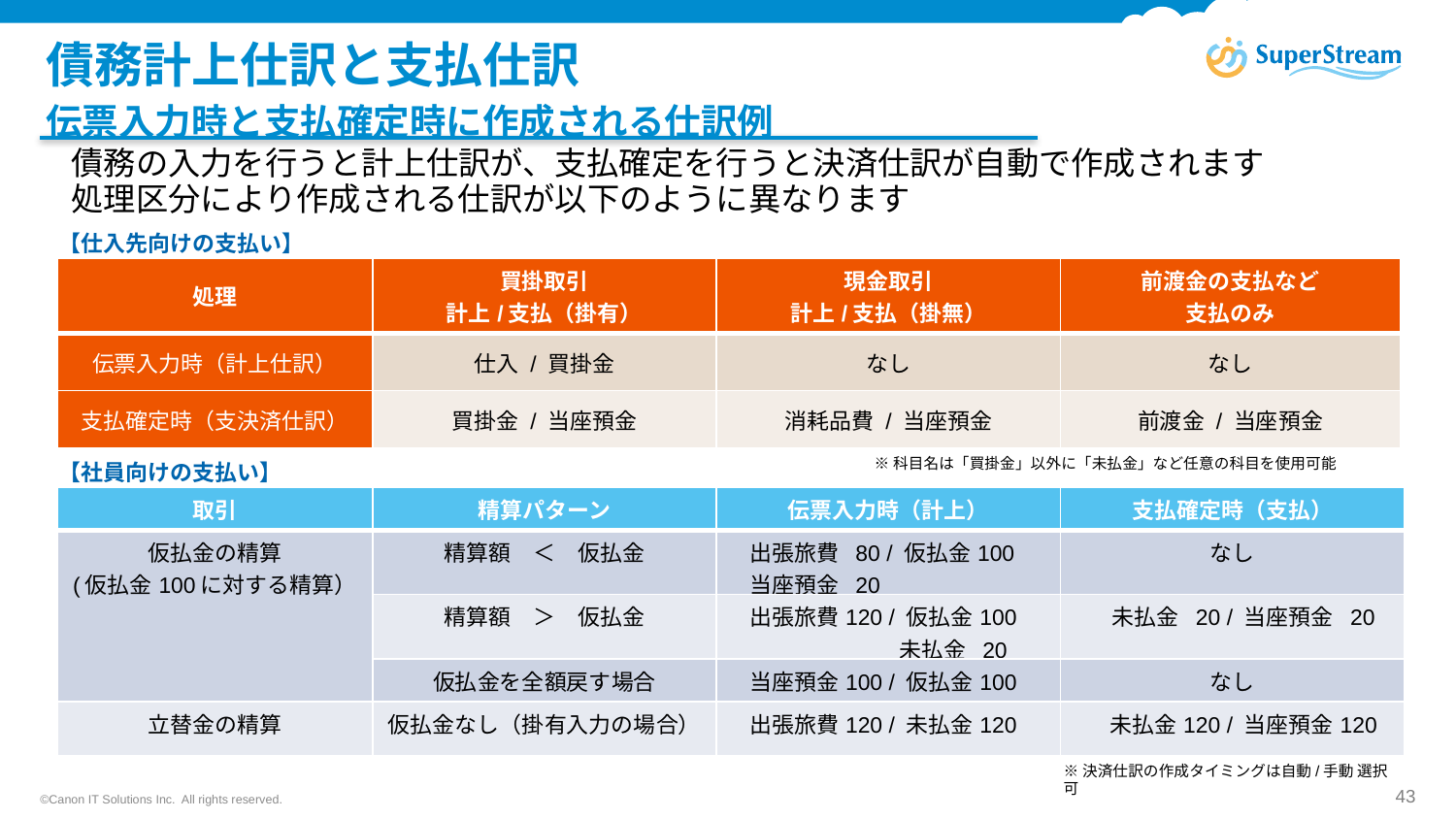

# 債務計上仕訳と支払仕訳
伝票入力時と支払確定時に作成される仕訳例

債務の入力を行うと計上仕訳が、支払確定を行うと決済仕訳が自動で作成されます
処理区分により作成される仕訳が以下のように異なります
【仕入先向けの支払い】
| 処理 | 買掛取引 計上/支払（掛有） | 現金取引 計上/支払（掛無） | 前渡金の支払など 支払のみ |
| --- | --- | --- | --- |
| 伝票入力時（計上仕訳） | 仕入 / 買掛金 | なし | なし |
| 支払確定時（支決済仕訳） | 買掛金 / 当座預金 | 消耗品費 / 当座預金 | 前渡金 / 当座預金 |
※科目名は「買掛金」以外に「未払金」など任意の科目を使用可能
【社員向けの支払い】
| 取引 | 精算パターン | 伝票入力時（計上） | 支払確定時（支払） |
| --- | --- | --- | --- |
| 仮払金の精算 (仮払金100に対する精算） | 精算額　＜　仮払金 | 出張旅費 80 / 仮払金100 　当座預金 20 | なし |
|  | 精算額　＞　仮払金 | 出張旅費120 / 仮払金100 　　　　　　　 未払金 20 | 未払金 20 / 当座預金 20 |
|  | 仮払金を全額戻す場合 | 当座預金100 / 仮払金100 | なし |
| 立替金の精算 | 仮払金なし（掛有入力の場合） | 出張旅費120 / 未払金120 | 未払金120 / 当座預金120 |
※決済仕訳の作成タイミングは自動/手動 選択可
©Canon IT Solutions Inc.  All rights reserved.
43